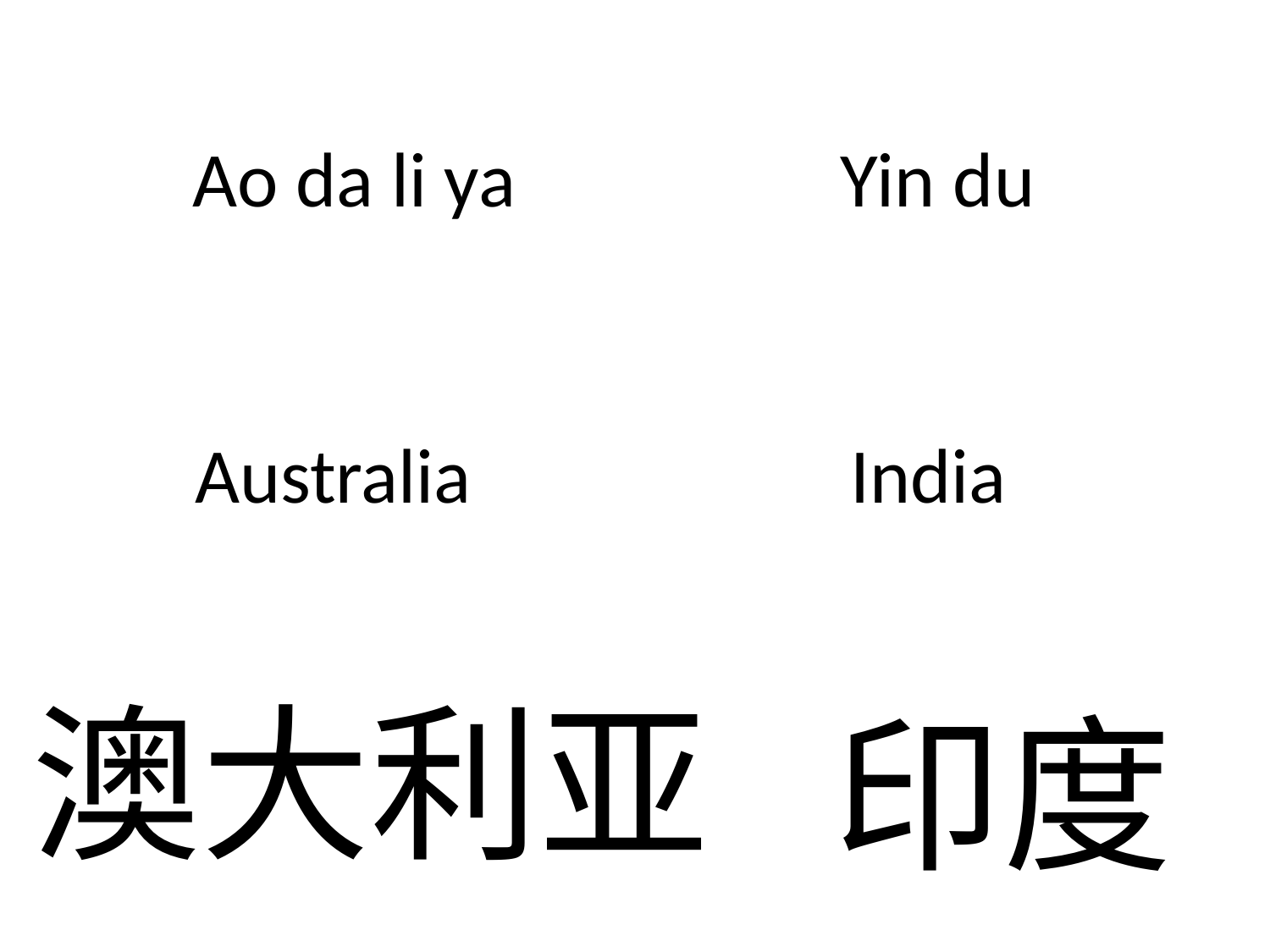

Yin du
Ao da li ya
India
Australia
# 澳大利亚
印度